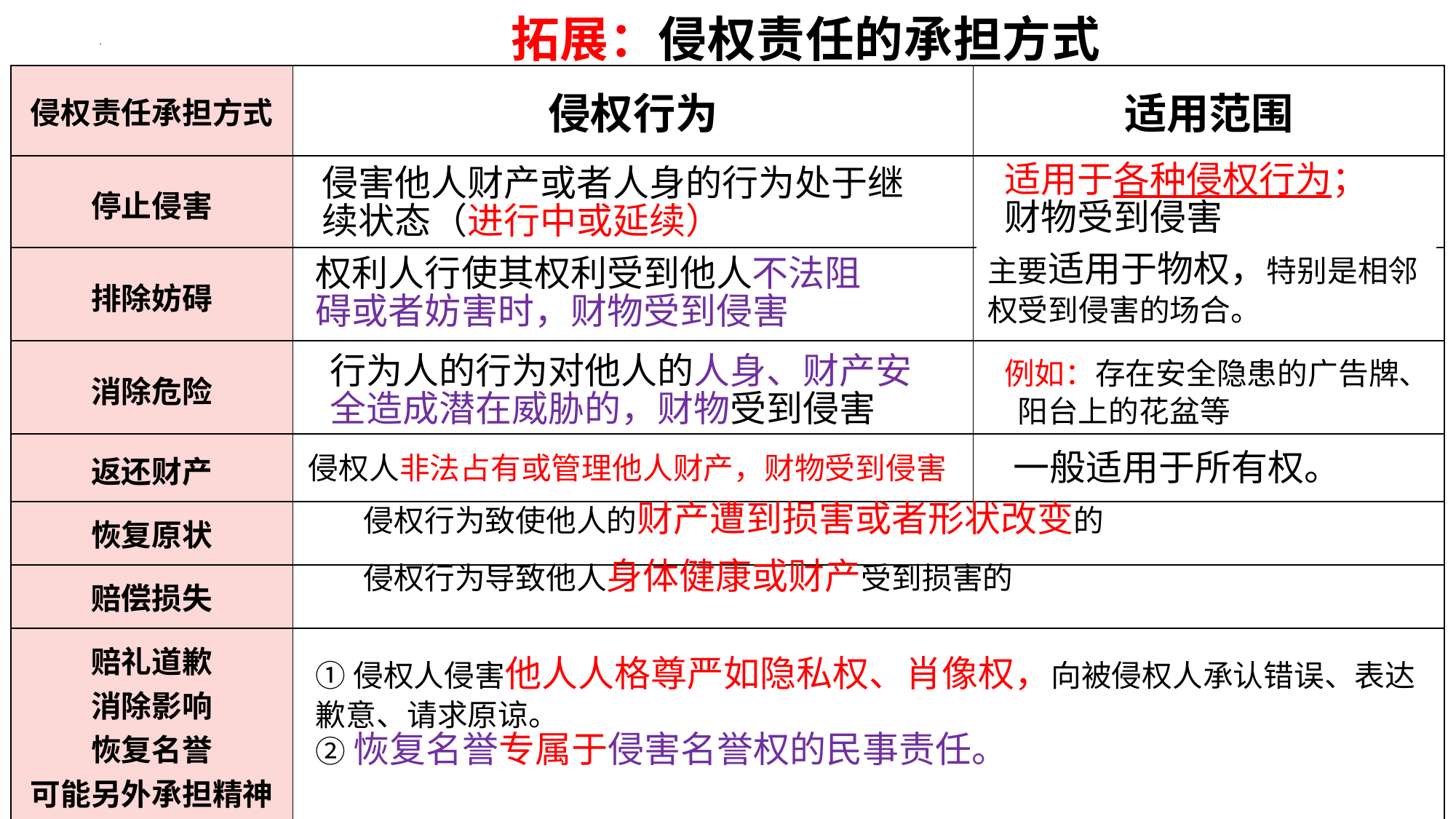

拓展：侵权责任的承担方式
| 侵权责任承担方式 | 侵权行为 | 适用范围 |
| --- | --- | --- |
| 停止侵害 |  |  |
| 排除妨碍 |  |  |
| 消除危险 |  |  |
| 返还财产 |  |  |
| 恢复原状 |  |  |
| 赔偿损失 |  |  |
| 赔礼道歉 消除影响 恢复名誉 可能另外承担精神损害赔偿责任 |  |  |
适用于各种侵权行为；财物受到侵害
侵害他人财产或者人身的行为处于继续状态（进行中或延续）
主要适用于物权，特别是相邻权受到侵害的场合。
权利人行使其权利受到他人不法阻碍或者妨害时，财物受到侵害
例如：存在安全隐患的广告牌、  阳台上的花盆等
行为人的行为对他人的人身、财产安全造成潜在威胁的，财物受到侵害
侵权人非法占有或管理他人财产，财物受到侵害
一般适用于所有权。
侵权行为致使他人的财产遭到损害或者形状改变的
侵权行为导致他人身体健康或财产受到损害的
①侵权人侵害他人人格尊严如隐私权、肖像权，向被侵权人承认错误、表达歉意、请求原谅。
②恢复名誉专属于侵害名誉权的民事责任。